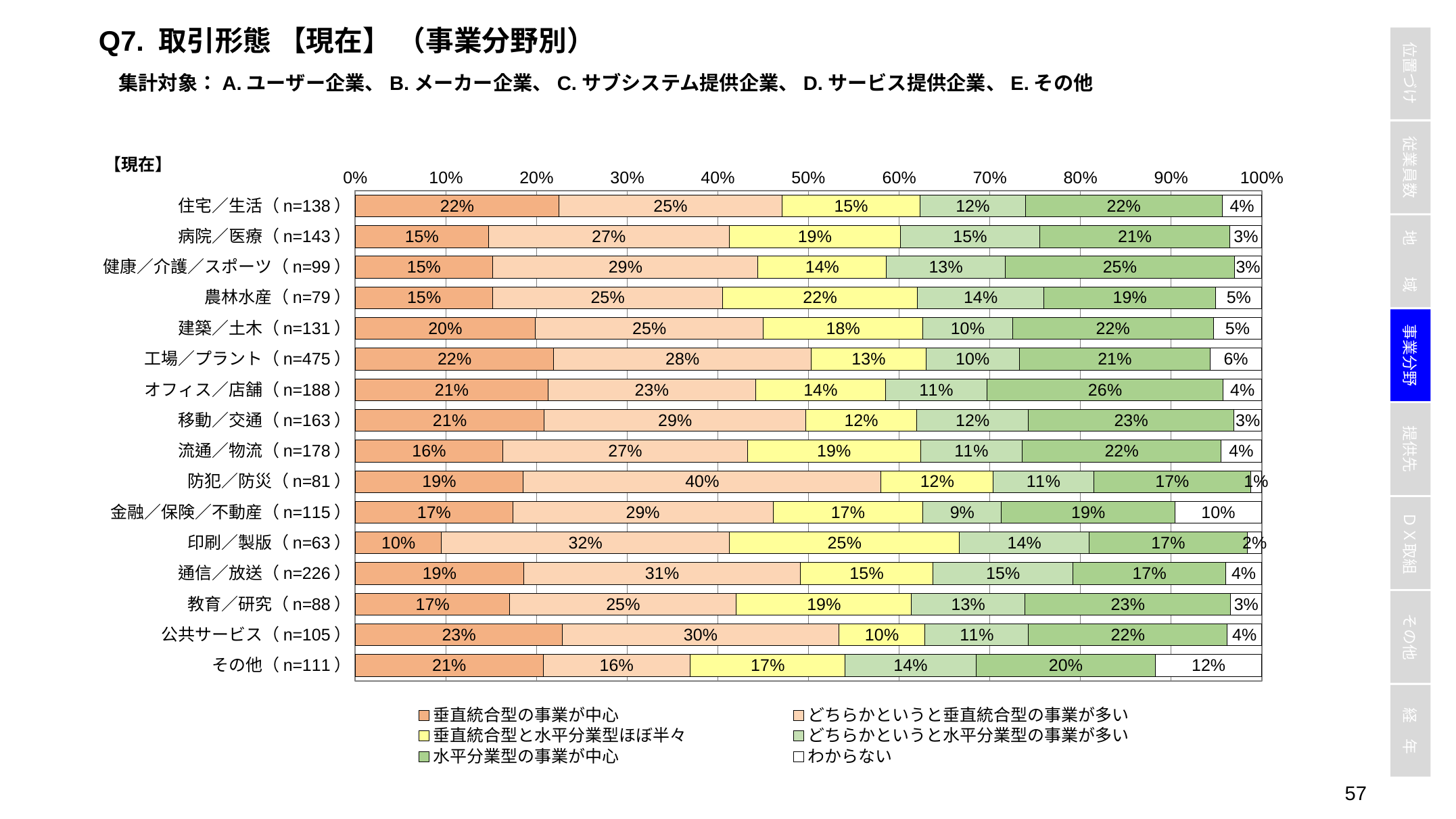

Q7. 取引形態 【現在】 （事業分野別）
集計対象：A.ユーザー企業、B.メーカー企業、C.サブシステム提供企業、D.サービス提供企業、E.その他

### Chart

| Category | 垂直統合型の事業が中心 | どちらかというと垂直統合型の事業が多い | 垂直統合型と水平分業型ほぼ半々 | どちらかというと水平分業型の事業が多い | 水平分業型の事業が中心 | わからない |
|---|---|---|---|---|---|---|
| 住宅／生活（n=138） | 0.2246376811594203 | 0.2463768115942029 | 0.15217391304347827 | 0.11594202898550725 | 0.21739130434782608 | 0.043478260869565216 |
| 病院／医療（n=143） | 0.14685314685314685 | 0.26573426573426573 | 0.1888111888111888 | 0.15384615384615385 | 0.2097902097902098 | 0.03496503496503497 |
| 健康／介護／スポーツ（n=99） | 0.15151515151515152 | 0.29292929292929293 | 0.1414141414141414 | 0.13131313131313133 | 0.25252525252525254 | 0.030303030303030304 |
| 農林水産（n=79） | 0.1518987341772152 | 0.25316455696202533 | 0.21518987341772153 | 0.13924050632911392 | 0.189873417721519 | 0.05063291139240506 |
| 建築／土木（n=131） | 0.1984732824427481 | 0.25190839694656486 | 0.17557251908396945 | 0.09923664122137404 | 0.22137404580152673 | 0.05343511450381679 |
| 工場／プラント（n=475） | 0.21894736842105264 | 0.28421052631578947 | 0.12631578947368421 | 0.1031578947368421 | 0.21052631578947367 | 0.056842105263157895 |
| オフィス／店舗（n=188） | 0.2127659574468085 | 0.22872340425531915 | 0.14361702127659576 | 0.11170212765957446 | 0.26063829787234044 | 0.0425531914893617 |
| 移動／交通（n=163） | 0.2085889570552147 | 0.2883435582822086 | 0.12269938650306748 | 0.12269938650306748 | 0.22699386503067484 | 0.03067484662576687 |
| 流通／物流（n=178） | 0.16292134831460675 | 0.2696629213483146 | 0.19101123595505617 | 0.11235955056179775 | 0.21910112359550563 | 0.0449438202247191 |
| 防犯／防災（n=81） | 0.18518518518518517 | 0.3950617283950617 | 0.12345679012345678 | 0.1111111111111111 | 0.1728395061728395 | 0.012345679012345678 |
| 金融／保険／不動産（n=115） | 0.17391304347826086 | 0.28695652173913044 | 0.16521739130434782 | 0.08695652173913043 | 0.19130434782608696 | 0.09565217391304348 |
| 印刷／製版（n=63） | 0.09523809523809523 | 0.31746031746031744 | 0.25396825396825395 | 0.14285714285714285 | 0.1746031746031746 | 0.015873015873015872 |
| 通信／放送（n=226） | 0.18584070796460178 | 0.3053097345132743 | 0.14601769911504425 | 0.15486725663716813 | 0.168141592920354 | 0.03982300884955752 |
| 教育／研究（n=88） | 0.17045454545454544 | 0.25 | 0.19318181818181818 | 0.125 | 0.22727272727272727 | 0.03409090909090909 |
| 公共サービス（n=105） | 0.22857142857142856 | 0.3047619047619048 | 0.09523809523809523 | 0.11428571428571428 | 0.21904761904761905 | 0.0380952380952381 |
| その他（n=111） | 0.2072072072072072 | 0.16216216216216217 | 0.17117117117117117 | 0.14414414414414414 | 0.1981981981981982 | 0.11711711711711711 |
57